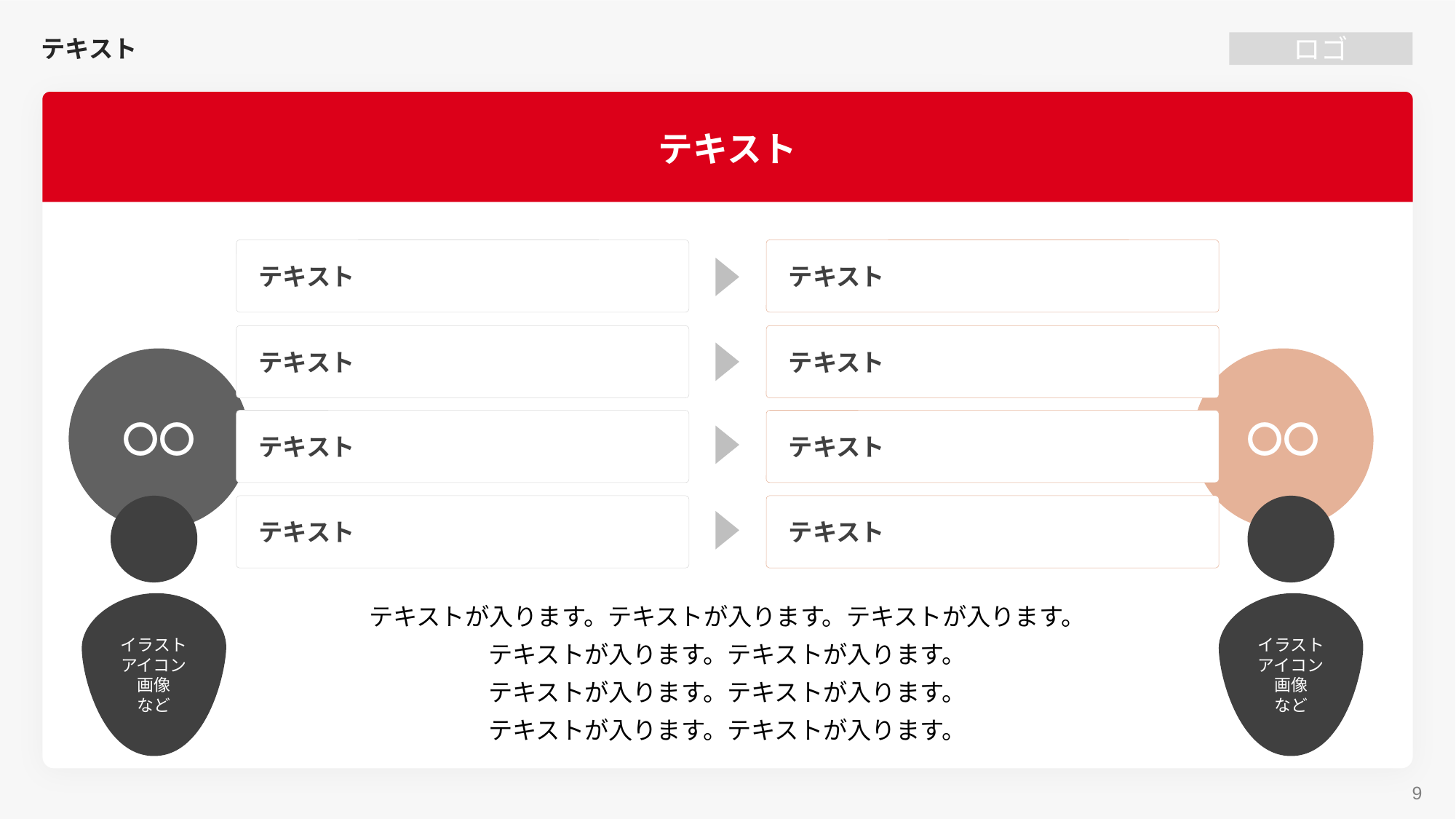

# テキスト
テキスト
テキスト
テキスト

テキスト
テキスト
〇〇
〇〇

テキスト
テキスト

イラスト
アイコン
画像
など
テキスト
テキスト

イラスト
アイコン
画像
など

テキストが入ります。テキストが入ります。テキストが入ります。
テキストが入ります。テキストが入ります。
テキストが入ります。テキストが入ります。
テキストが入ります。テキストが入ります。